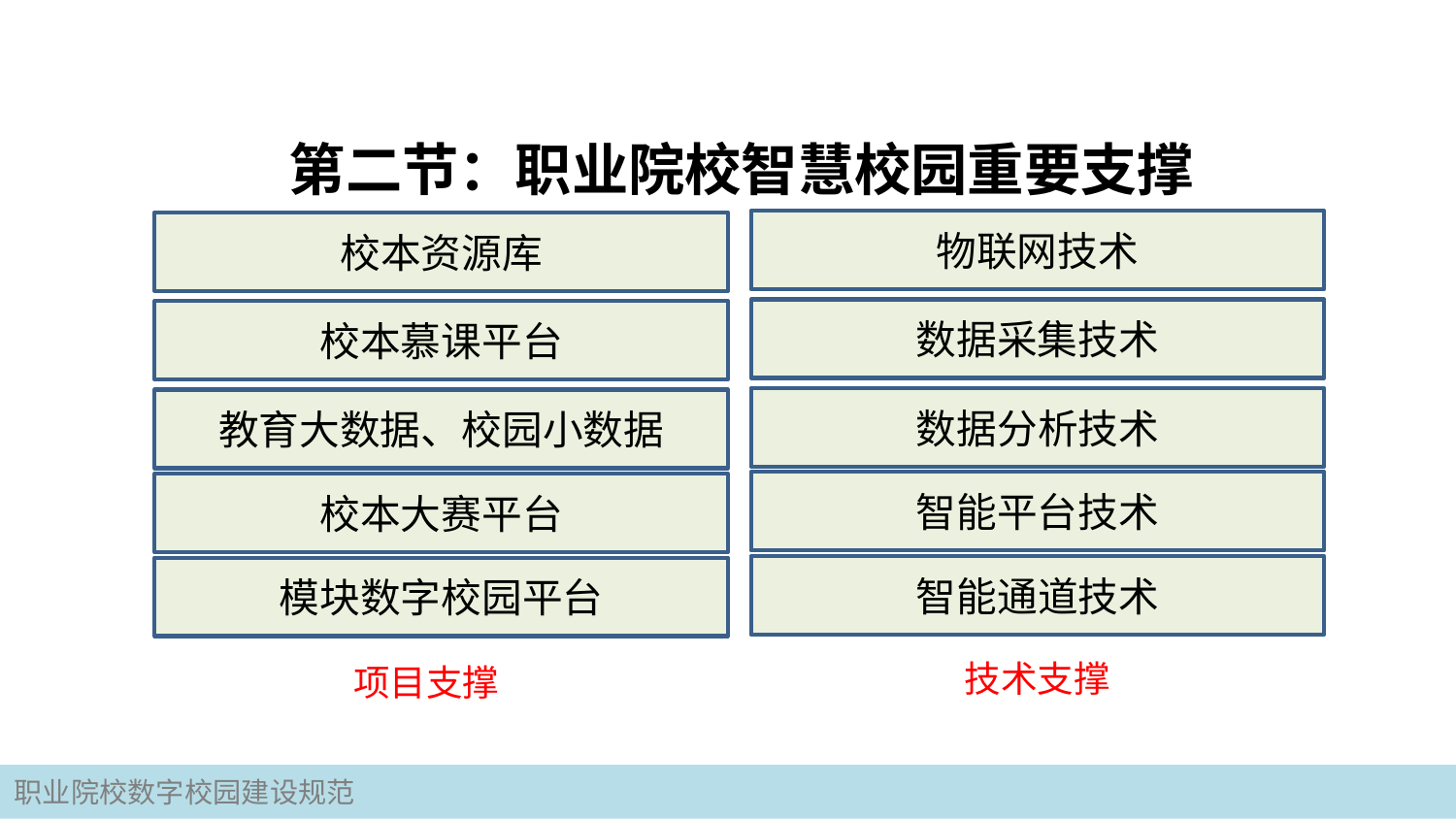

第二节：职业院校智慧校园重要支撑
物联网技术
校本资源库
数据采集技术
校本慕课平台
数据分析技术
教育大数据、校园小数据
智能平台技术
校本大赛平台
智能通道技术
模块数字校园平台
技术支撑
项目支撑
职业院校数字校园建设规范